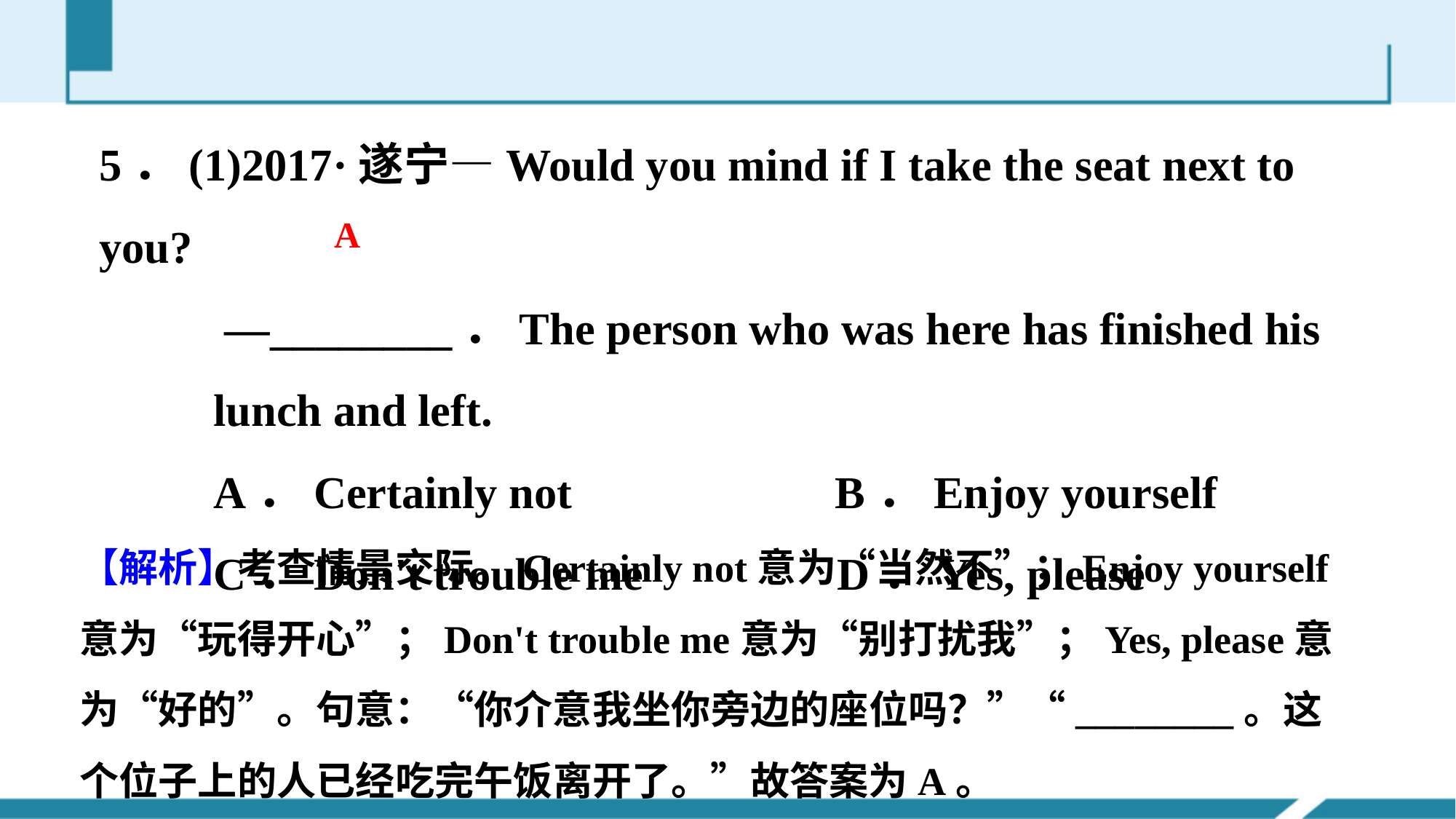

5．(1)2017·遂宁—Would you mind if I take the seat next to you?
           —________．The person who was here has finished his
          lunch and left.
          A．Certainly not                       B．Enjoy yourself
          C．Don't trouble me                 D．Yes, please
A
【解析】考查情景交际。Certainly not意为“当然不”；Enjoy yourself意为“玩得开心”；Don't trouble me意为“别打扰我”；Yes, please意为“好的”。句意：“你介意我坐你旁边的座位吗？”“________。这个位子上的人已经吃完午饭离开了。”故答案为A。